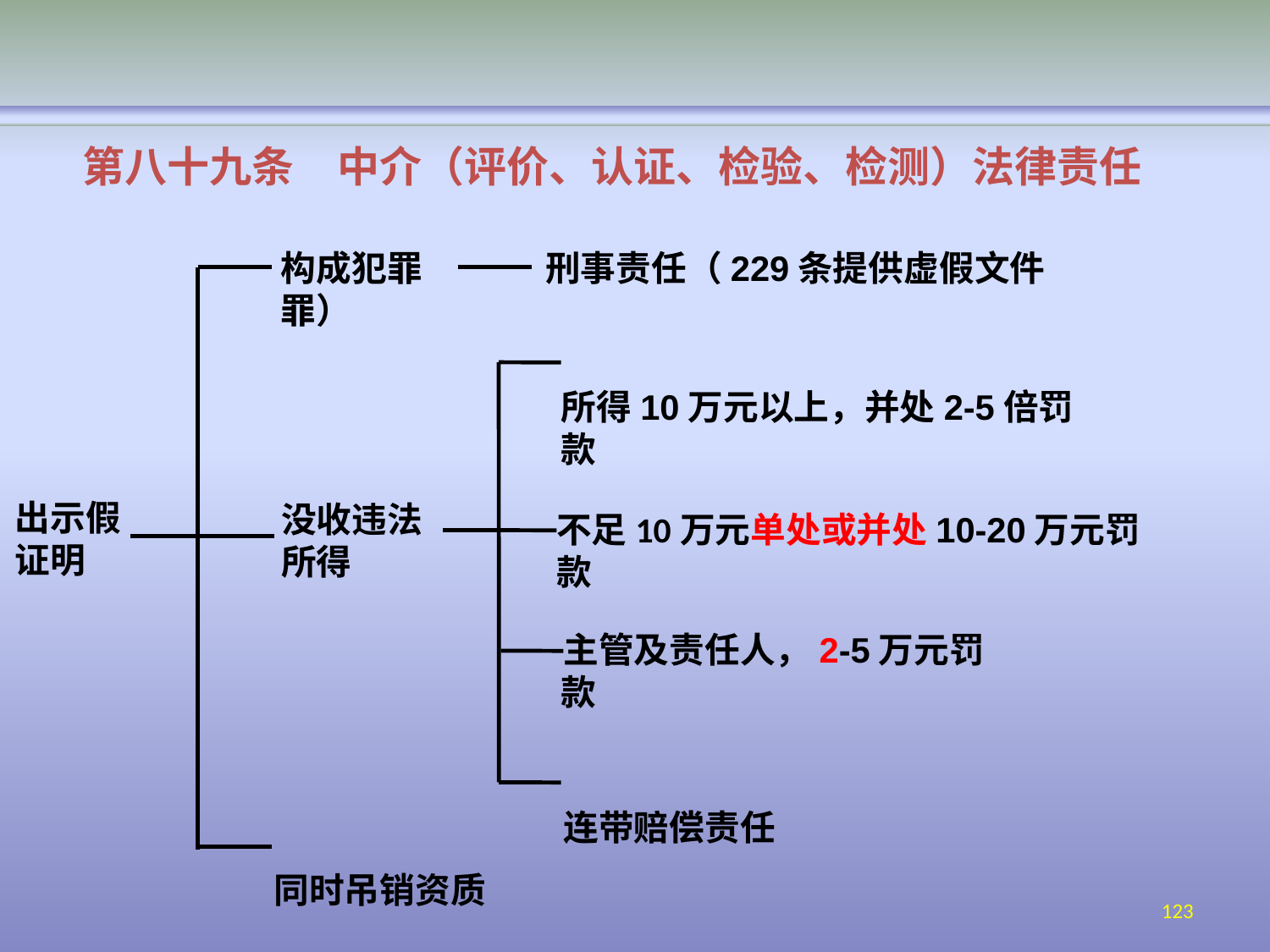

# 第八十九条
中介（评价、认证、检验、检测）法律责任
构成犯罪	刑事责任（229条提供虚假文件罪）

所得10万元以上，并处2-5倍罚款

出示假 证明
没收违法 所得
不足10万元单处或并处10-20万元罚款

主管及责任人，2-5万元罚款

连带赔偿责任
同时吊销资质

123